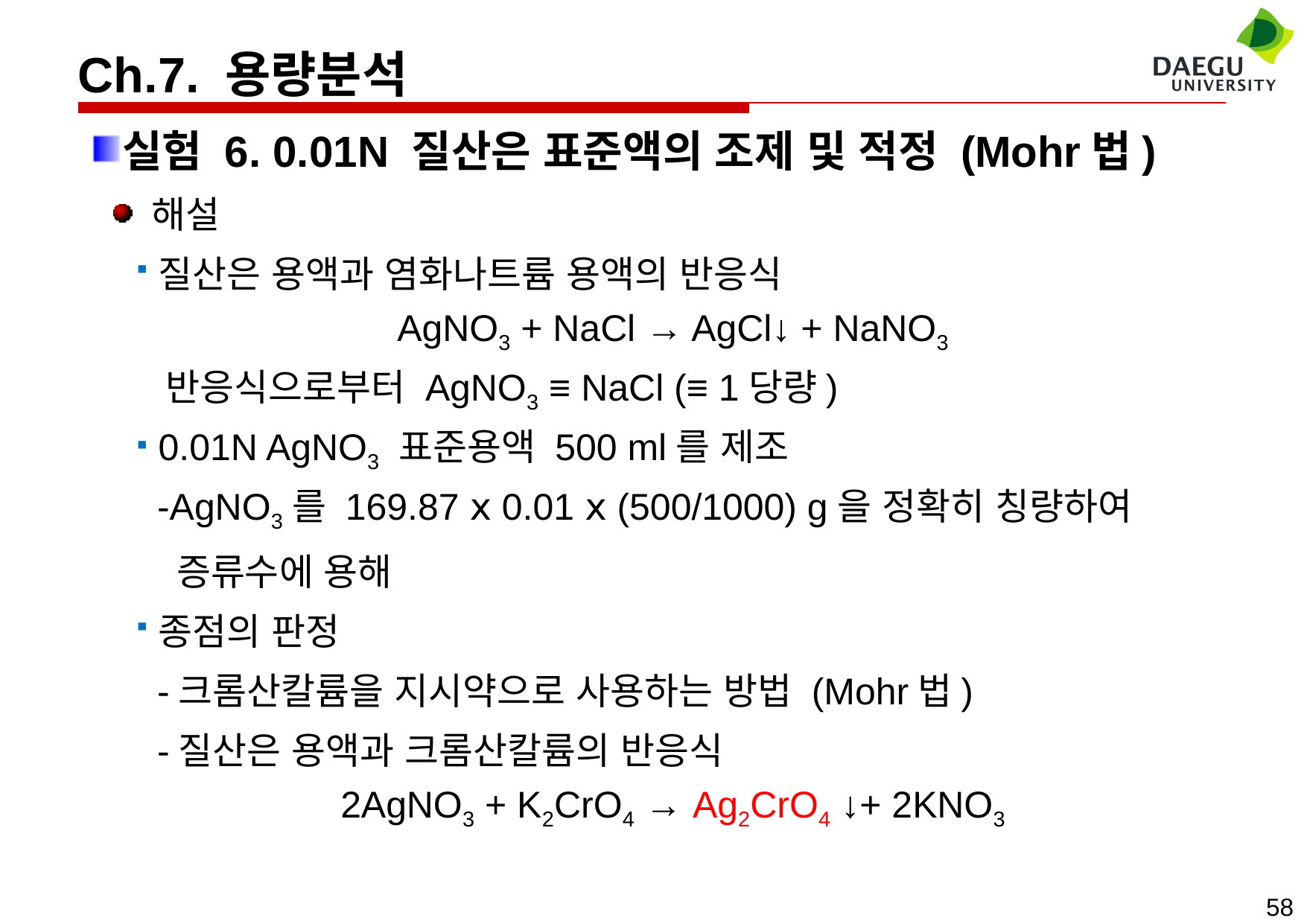

Ch.7. 용량분석
실험 6. 0.01N 질산은 표준액의 조제 및 적정 (Mohr법)
 해설
질산은 용액과 염화나트륨 용액의 반응식
AgNO3 + NaCl → AgCl↓ + NaNO3
  반응식으로부터 AgNO3 ≡ NaCl (≡ 1당량)
0.01N AgNO3 표준용액 500 ml를 제조
  -AgNO3를 169.87 ⅹ 0.01 ⅹ (500/1000) g을 정확히 칭량하여
   증류수에 용해
종점의 판정
  -크롬산칼륨을 지시약으로 사용하는 방법 (Mohr법)
  -질산은 용액과 크롬산칼륨의 반응식
2AgNO3 + K2CrO4 → Ag2CrO4 ↓+ 2KNO3
58